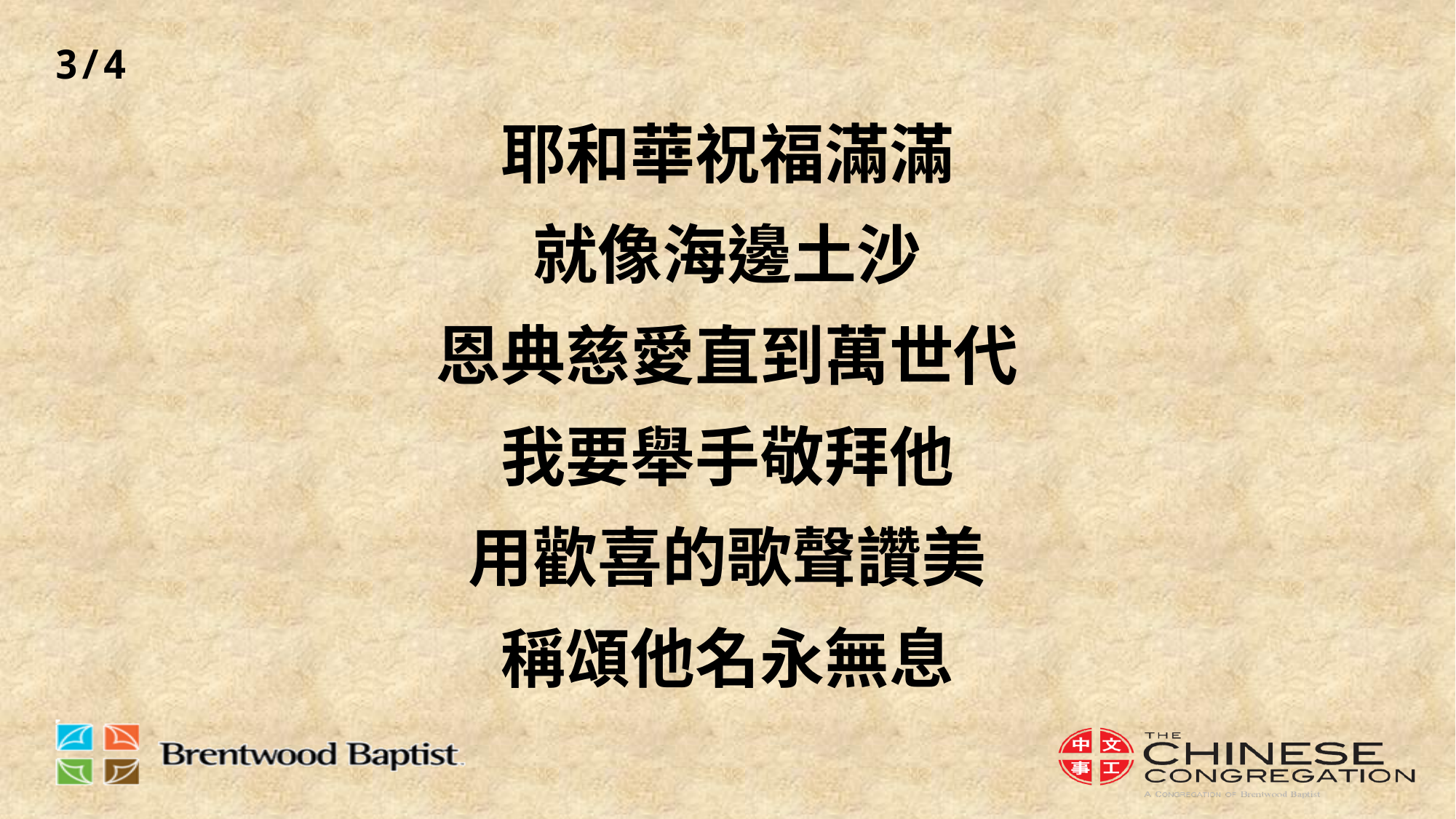

3/4
# 耶和華祝福滿滿 就像海邊土沙 恩典慈愛直到萬世代 我要舉手敬拜他 用歡喜的歌聲讚美 稱頌他名永無息